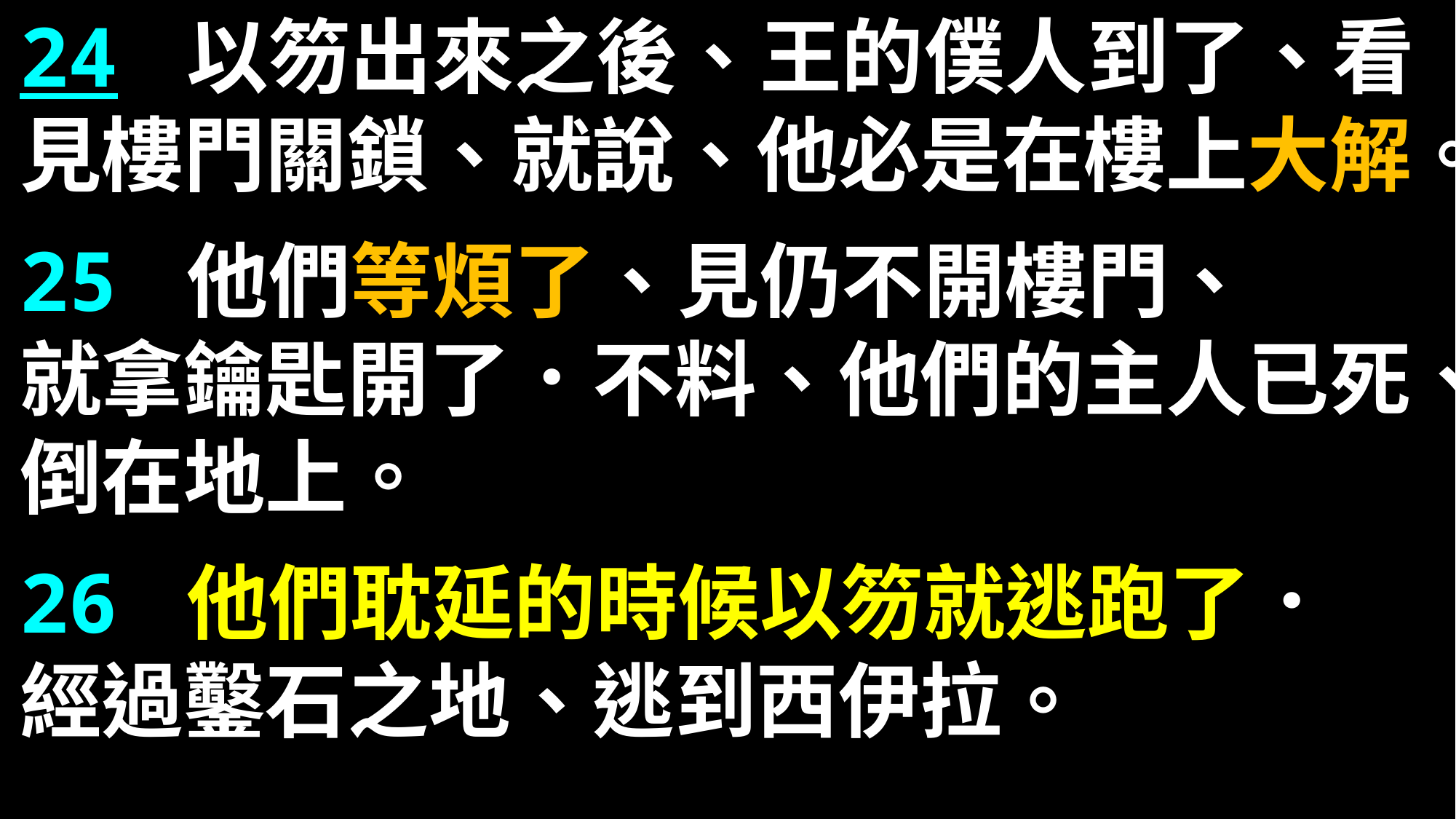

24 以笏出來之後、王的僕人到了、看見樓門關鎖、就說、他必是在樓上大解。
25 他們等煩了、見仍不開樓門、
就拿鑰匙開了．不料、他們的主人已死、倒在地上。
26 他們耽延的時候以笏就逃跑了．
經過鑿石之地、逃到西伊拉。